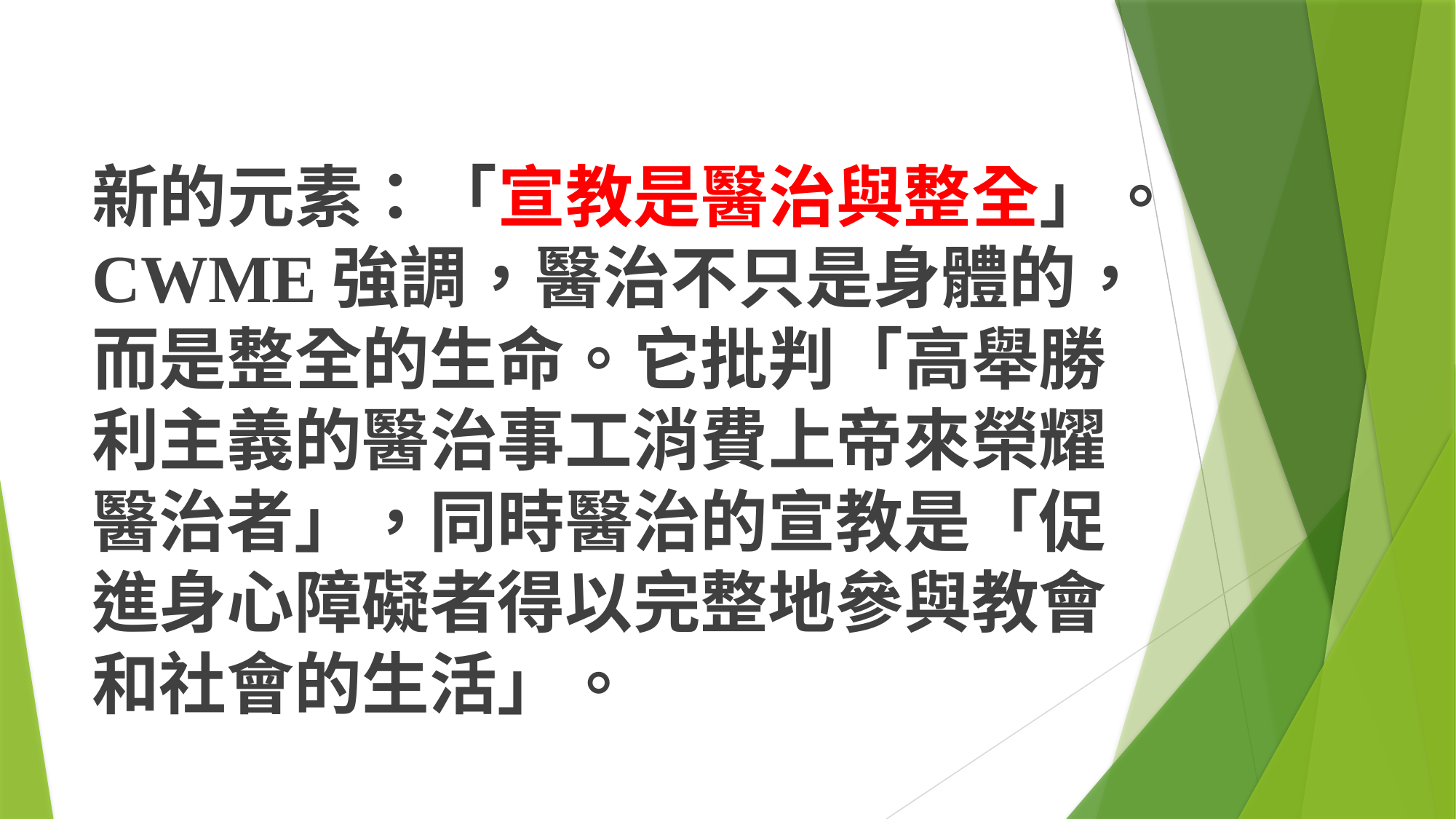

#
新的元素：「宣教是醫治與整全」。CWME強調，醫治不只是身體的，而是整全的生命。它批判「高舉勝利主義的醫治事工消費上帝來榮耀醫治者」，同時醫治的宣教是「促進身心障礙者得以完整地參與教會和社會的生活」。